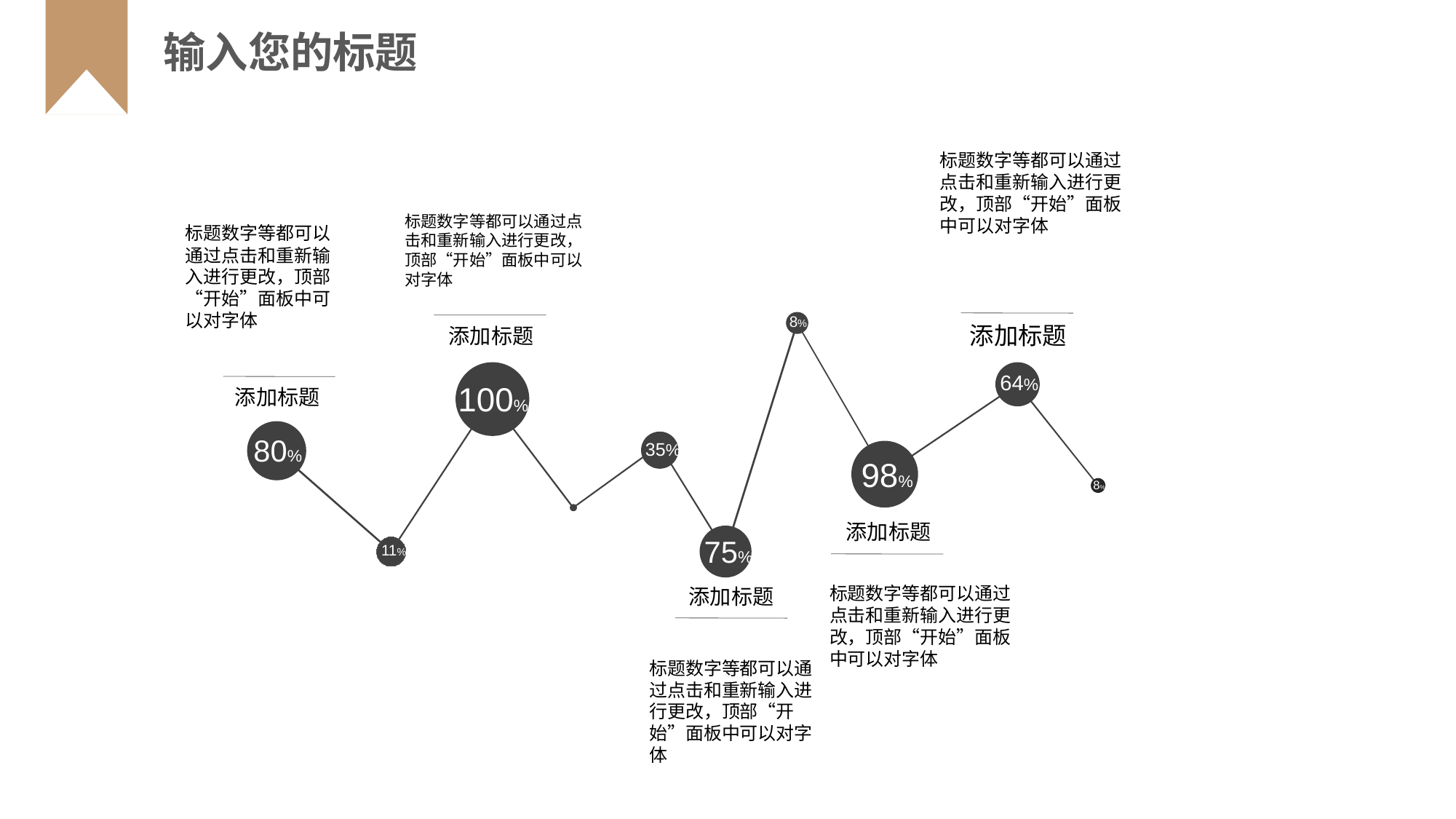

标题数字等都可以通过点击和重新输入进行更改，顶部“开始”面板中可以对字体
标题数字等都可以通过点击和重新输入进行更改，顶部“开始”面板中可以对字体
标题数字等都可以通过点击和重新输入进行更改，顶部“开始”面板中可以对字体
8%

添加标题
添加标题

100%

64%

添加标题

80%

35%

98%

8%

添加标题

75%
11%

标题数字等都可以通过点击和重新输入进行更改，顶部“开始”面板中可以对字体
添加标题

标题数字等都可以通过点击和重新输入进行更改，顶部“开始”面板中可以对字体